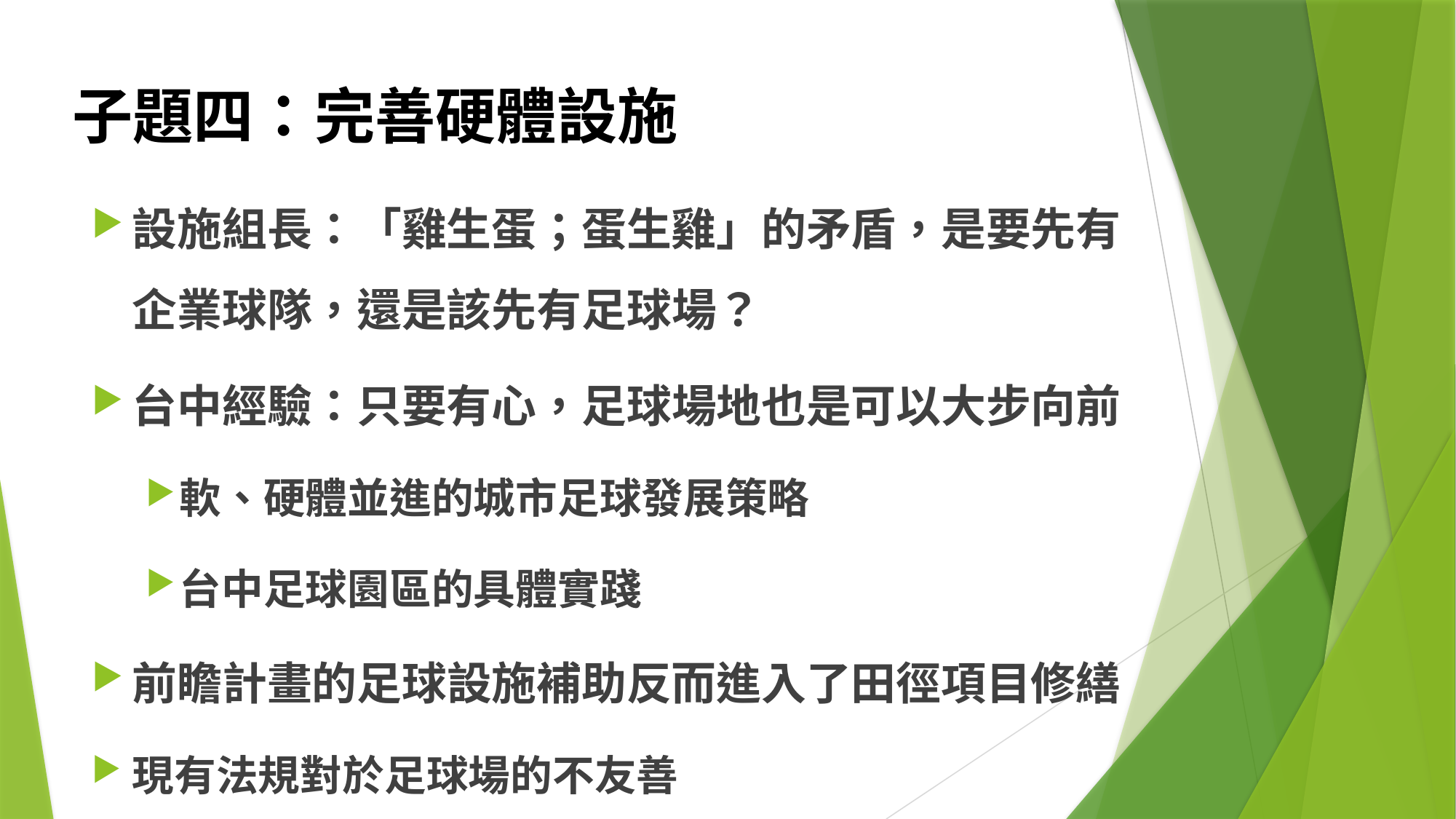

# 子題四：完善硬體設施
設施組長：「雞生蛋；蛋生雞」的矛盾，是要先有企業球隊，還是該先有足球場？
台中經驗：只要有心，足球場地也是可以大步向前
軟、硬體並進的城市足球發展策略
台中足球園區的具體實踐
前瞻計畫的足球設施補助反而進入了田徑項目修繕
現有法規對於足球場的不友善